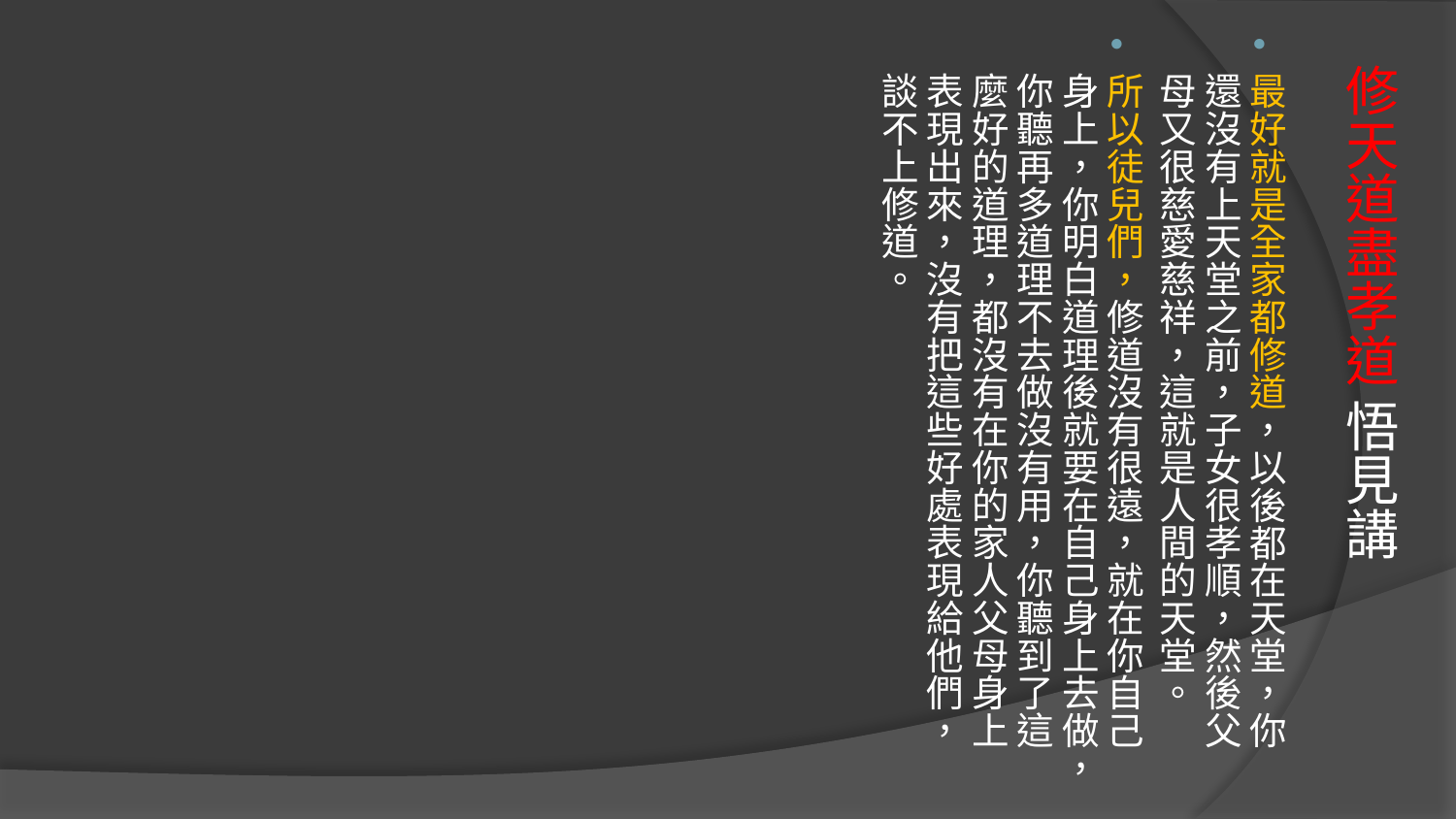

最好就是全家都修道，以後都在天堂，你還沒有上天堂之前，子女很孝順，然後父母又很慈愛慈祥，這就是人間的天堂。
所以徒兒們，修道沒有很遠，就在你自己身上，你明白道理後就要在自己身上去做，你聽再多道理不去做沒有用，你聽到了這麼好的道理，都沒有在你的家人父母身上表現出來，沒有把這些好處表現給他們，談不上修道。

# 修天道盡孝道 悟見講